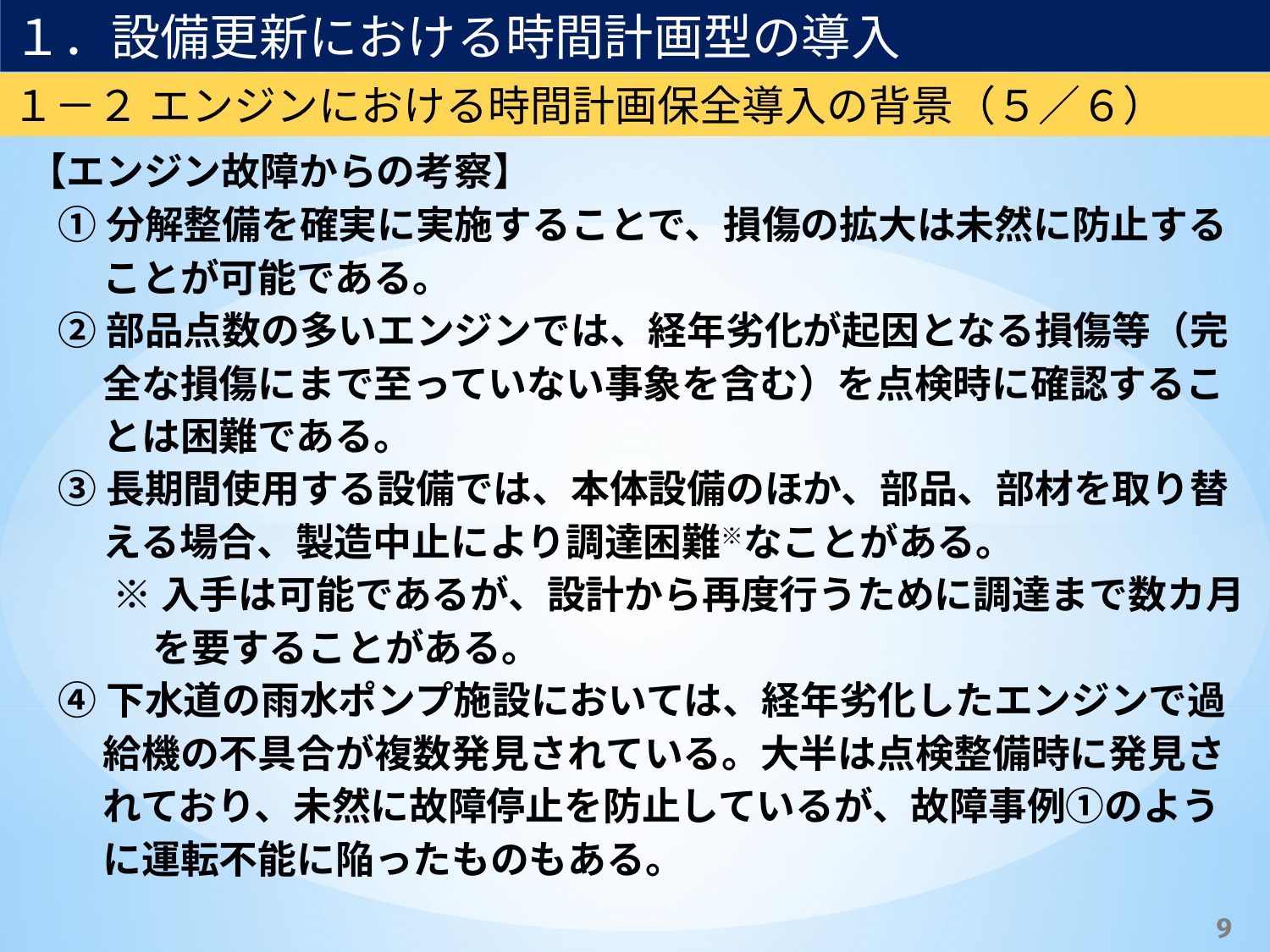

１．設備更新における時間計画型の導入
１－２ エンジンにおける時間計画保全導入の背景（５／６）
【エンジン故障からの考察】
①分解整備を確実に実施することで、損傷の拡大は未然に防止することが可能である。
②部品点数の多いエンジンでは、経年劣化が起因となる損傷等（完全な損傷にまで至っていない事象を含む）を点検時に確認することは困難である。
③長期間使用する設備では、本体設備のほか、部品、部材を取り替える場合、製造中止により調達困難※なことがある。
※入手は可能であるが、設計から再度行うために調達まで数カ月を要することがある。
④下水道の雨水ポンプ施設においては、経年劣化したエンジンで過給機の不具合が複数発見されている。大半は点検整備時に発見されており、未然に故障停止を防止しているが、故障事例①のように運転不能に陥ったものもある。
9